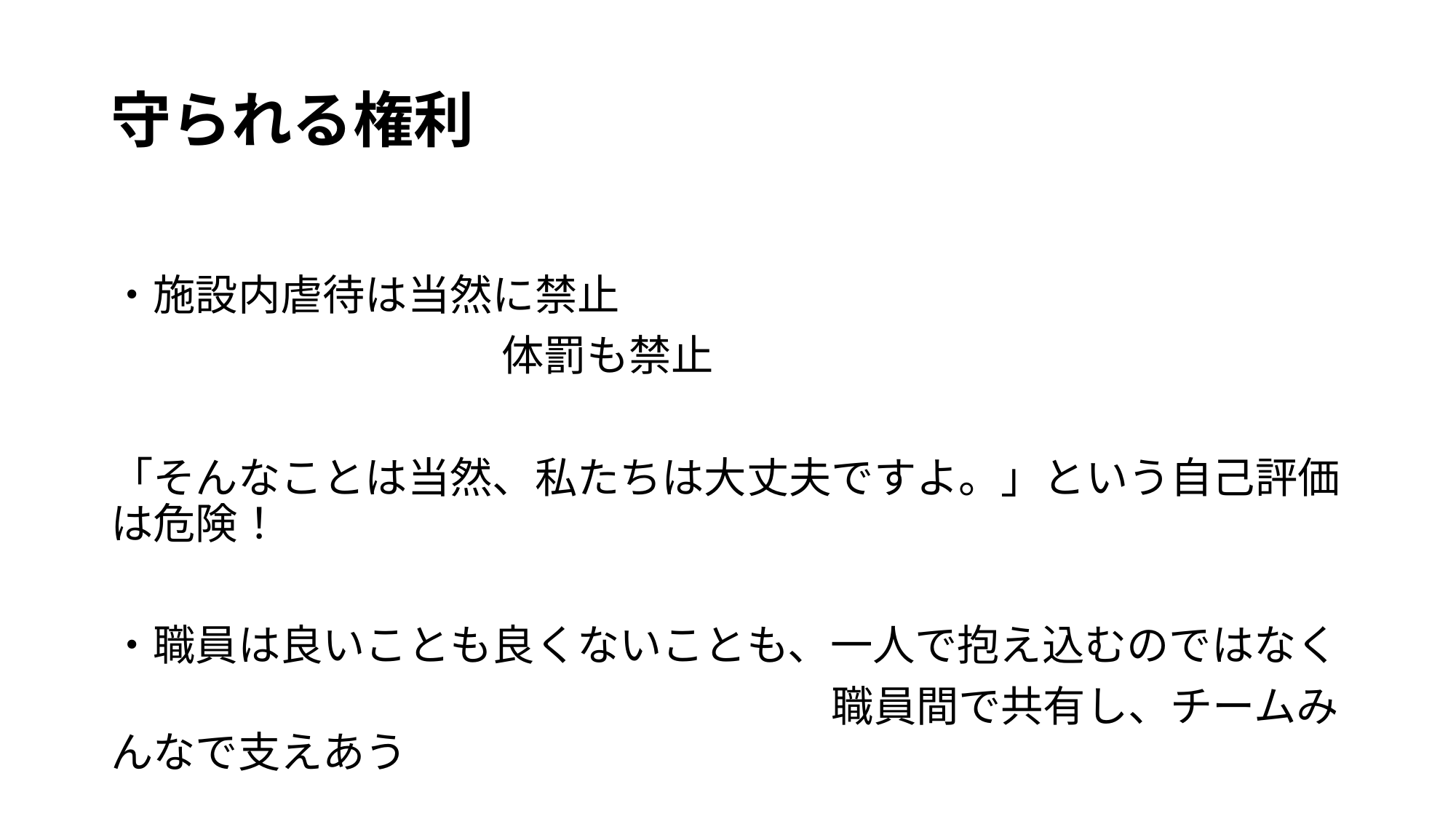

# 守られる権利

・施設内虐待は当然に禁止
　　　　　　　　　 体罰も禁止

「そんなことは当然、私たちは大丈夫ですよ。」という自己評価は危険！

・職員は良いことも良くないことも、一人で抱え込むのではなく
　　　　　　　　　　　　　　　　　職員間で共有し、チームみんなで支えあう